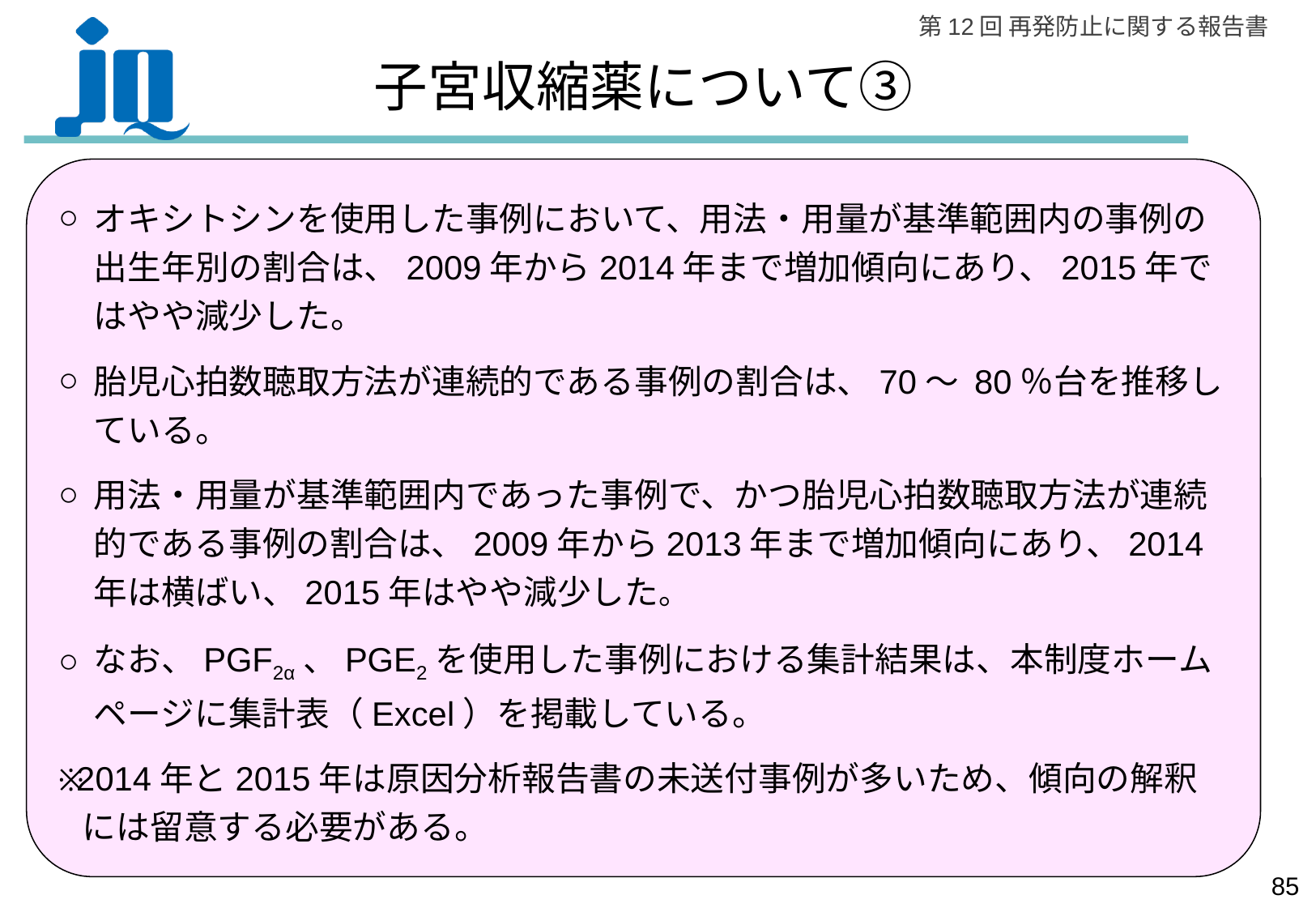

子宮収縮薬について③
オキシトシンを使用した事例において、用法・用量が基準範囲内の事例の出生年別の割合は、2009年から2014年まで増加傾向にあり、2015年ではやや減少した。
胎児心拍数聴取方法が連続的である事例の割合は、70～ 80％台を推移している。
用法・用量が基準範囲内であった事例で、かつ胎児心拍数聴取方法が連続的である事例の割合は、2009年から2013年まで増加傾向にあり、2014年は横ばい、2015年はやや減少した。
なお、PGF2α、PGE2を使用した事例における集計結果は、本制度ホームページに集計表（Excel）を掲載している。
※2014年と2015年は原因分析報告書の未送付事例が多いため、傾向の解釈には留意する必要がある。
85